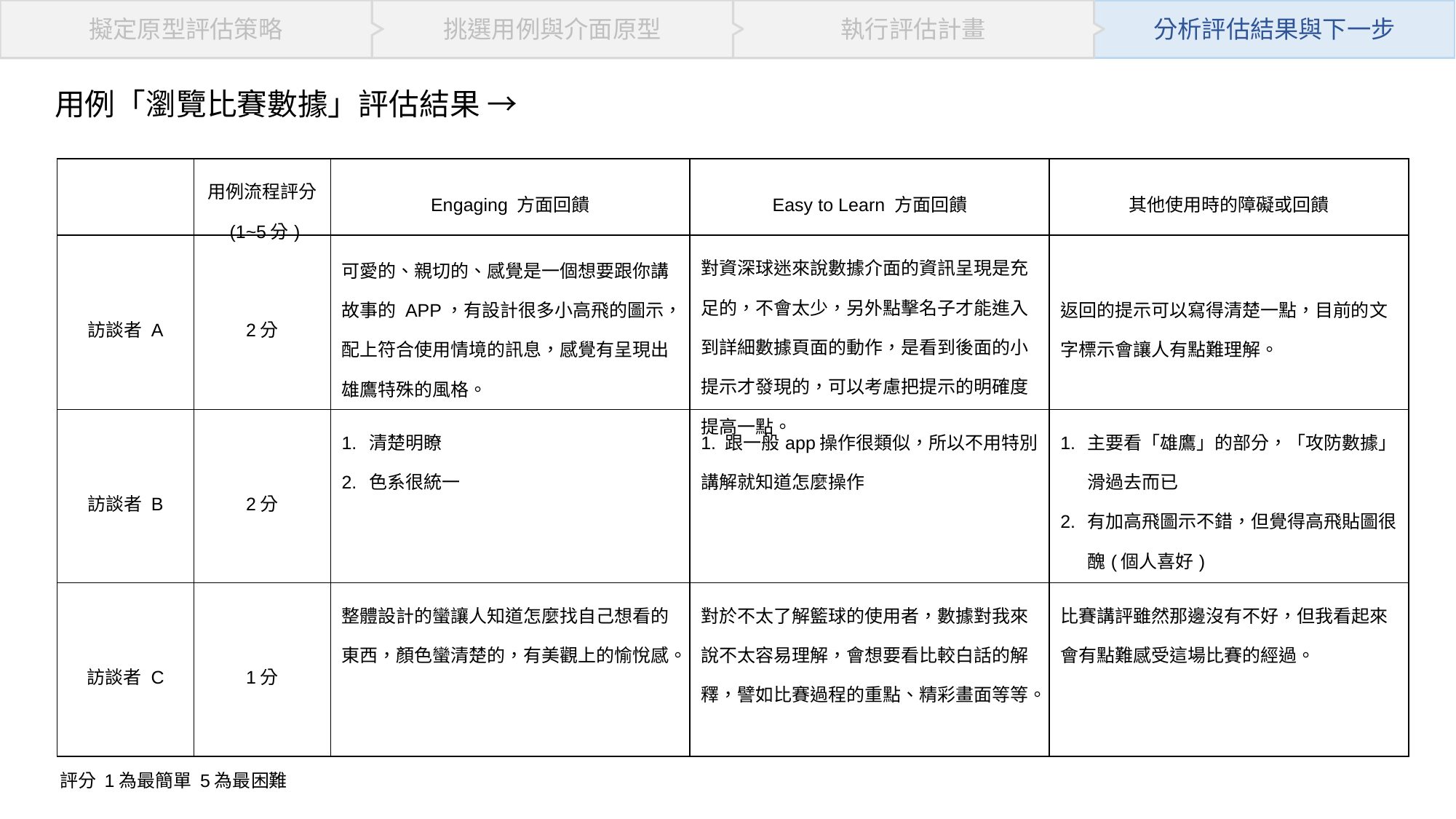

挑選用例與介面原型

擬定原型評估策略
執行評估計畫
分析評估結果與下一步
用例「瀏覽比賽數據」評估結果 →
|  | 用例流程評分 (1~5分) | Engaging 方面回饋 | Easy to Learn 方面回饋 | 其他使用時的障礙或回饋 |
| --- | --- | --- | --- | --- |
| 訪談者 A | 2分 | 可愛的、親切的、感覺是一個想要跟你講故事的 APP，有設計很多小高飛的圖示，配上符合使用情境的訊息，感覺有呈現出雄鷹特殊的風格。 | 對資深球迷來說數據介面的資訊呈現是充足的，不會太少，另外點擊名子才能進入到詳細數據頁面的動作，是看到後面的小提示才發現的，可以考慮把提示的明確度提高一點。 | 返回的提示可以寫得清楚一點，目前的文字標示會讓人有點難理解。 |
| 訪談者 B | 2分 | 清楚明瞭 色系很統一 | 1. 跟一般app操作很類似，所以不用特別講解就知道怎麼操作 | 主要看「雄鷹」的部分，「攻防數據」滑過去而已 有加高飛圖示不錯，但覺得高飛貼圖很醜(個人喜好) |
| 訪談者 C | 1分 | 整體設計的蠻讓人知道怎麼找自己想看的東西，顏色蠻清楚的，有美觀上的愉悅感。 | 對於不太了解籃球的使用者，數據對我來說不太容易理解，會想要看比較白話的解釋，譬如比賽過程的重點、精彩畫面等等。 | 比賽講評雖然那邊沒有不好，但我看起來會有點難感受這場比賽的經過。 |
評分 1為最簡單 5為最困難